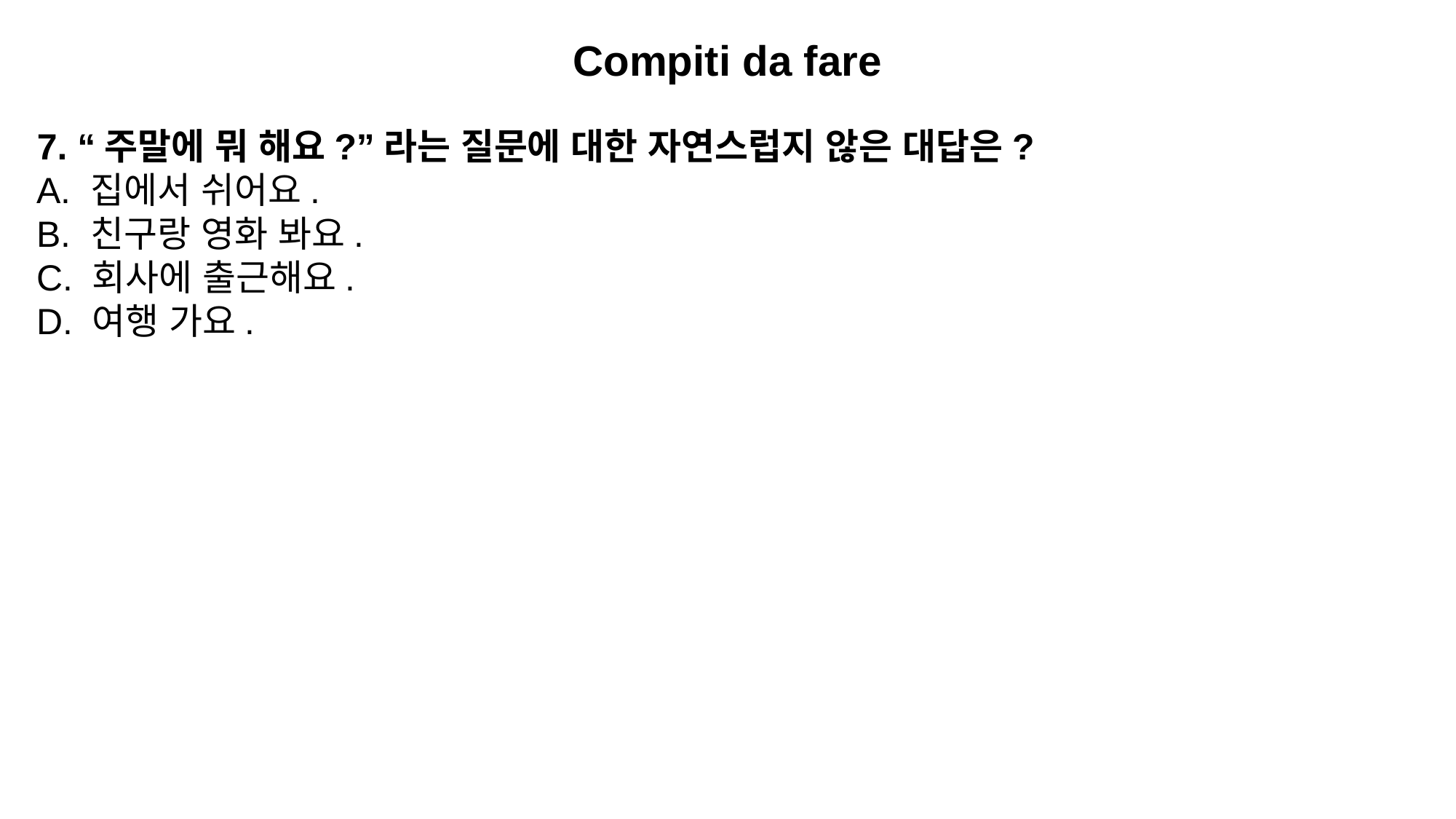

Compiti da fare
7. “주말에 뭐 해요?”라는 질문에 대한 자연스럽지 않은 대답은?
A. 집에서 쉬어요.
B. 친구랑 영화 봐요.
C. 회사에 출근해요.
D. 여행 가요.